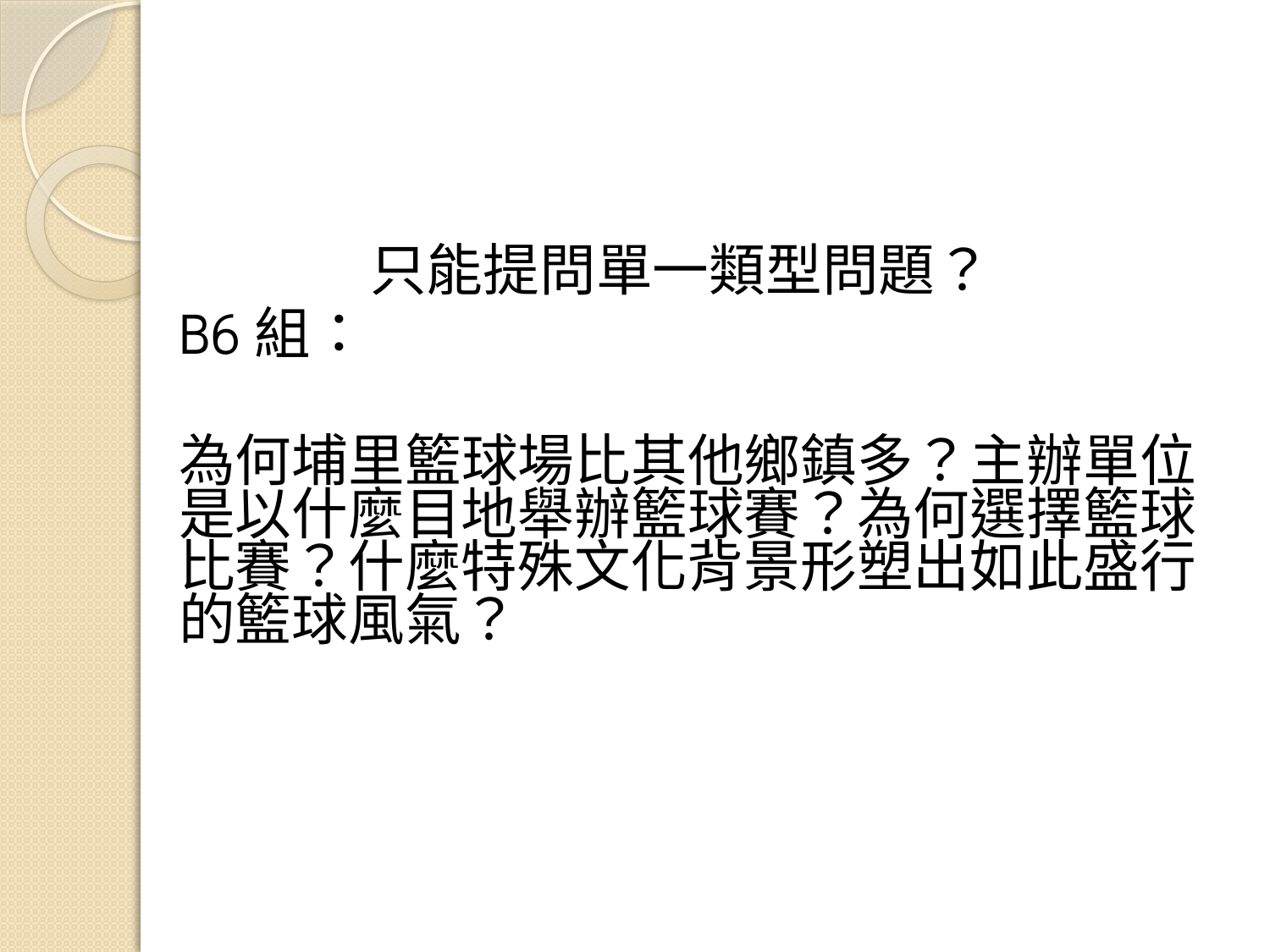

#

              只能提問單一類型問題？
B6組：

為何埔里籃球場比其他鄉鎮多？主辦單位是以什麼目地舉辦籃球賽？為何選擇籃球比賽？什麼特殊文化背景形塑出如此盛行的籃球風氣？